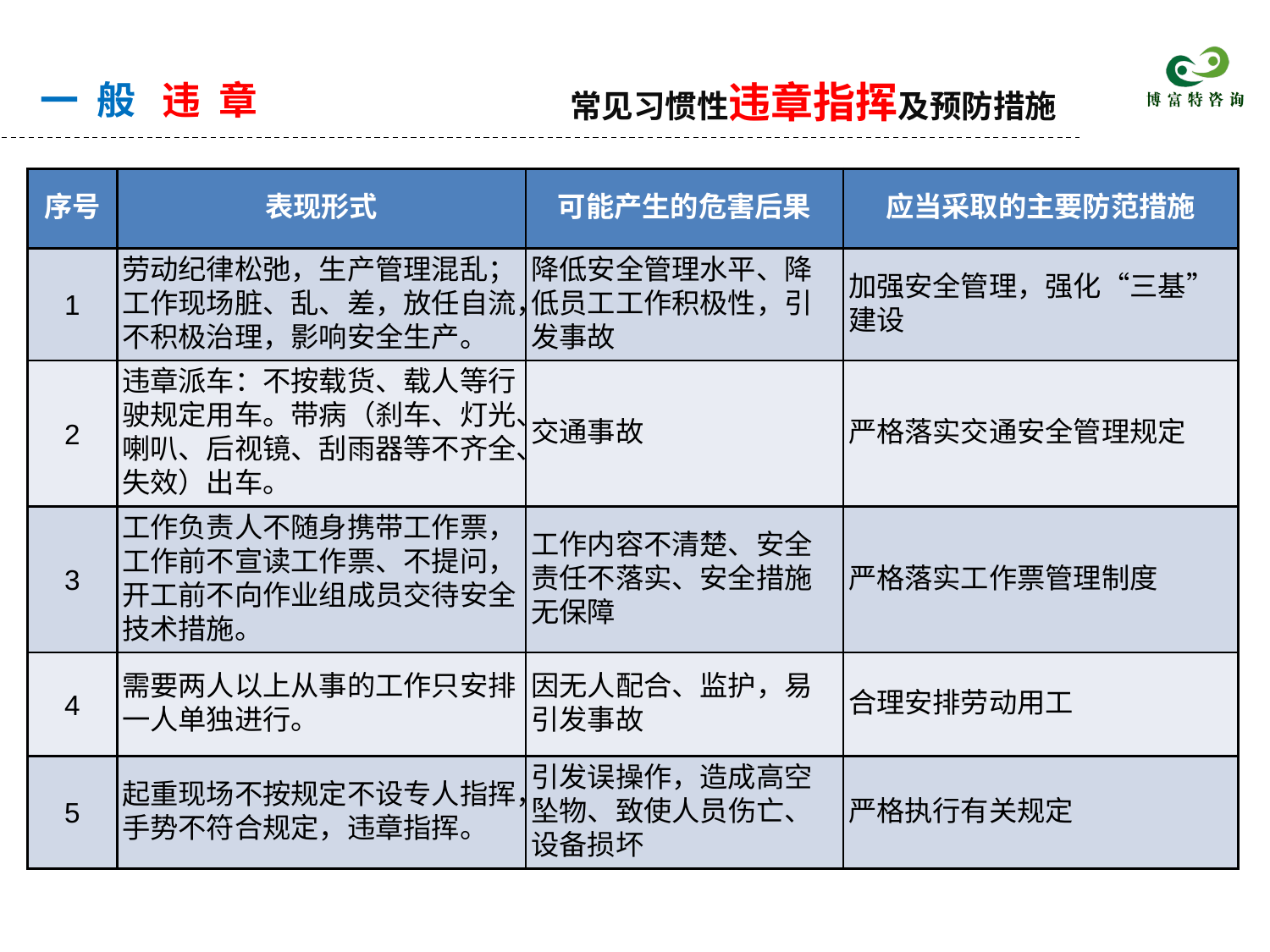

一  般   违  章
| 序号 | 表现形式 | 可能产生的危害后果 | 应当采取的主要防范措施 |
| --- | --- | --- | --- |
| 1 | 劳动纪律松弛，生产管理混乱；工作现场脏、乱、差，放任自流，不积极治理，影响安全生产。 | 降低安全管理水平、降低员工工作积极性，引发事故 | 加强安全管理，强化“三基”建设 |
| 2 | 违章派车：不按载货、载人等行驶规定用车。带病（刹车、灯光、喇叭、后视镜、刮雨器等不齐全、失效）出车。 | 交通事故 | 严格落实交通安全管理规定 |
| 3 | 工作负责人不随身携带工作票，工作前不宣读工作票、不提问，开工前不向作业组成员交待安全技术措施。 | 工作内容不清楚、安全责任不落实、安全措施无保障 | 严格落实工作票管理制度 |
| 4 | 需要两人以上从事的工作只安排一人单独进行。 | 因无人配合、监护，易引发事故 | 合理安排劳动用工 |
| 5 | 起重现场不按规定不设专人指挥，手势不符合规定，违章指挥。 | 引发误操作，造成高空坠物、致使人员伤亡、设备损坏 | 严格执行有关规定 |